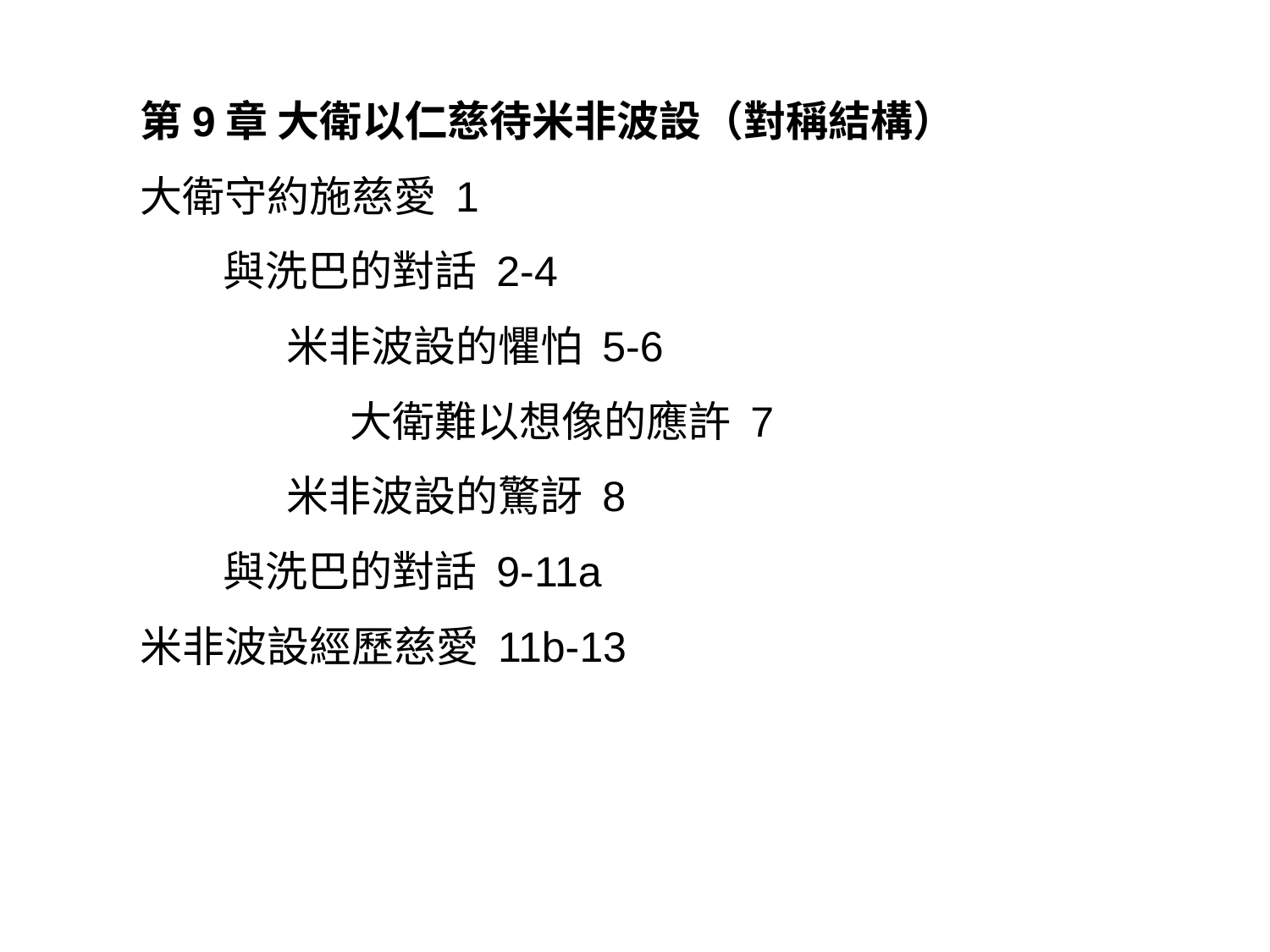

第9章 大衛以仁慈待米非波設（對稱結構）
大衛守約施慈愛 1
 與洗巴的對話 2-4
 米非波設的懼怕 5-6
 大衛難以想像的應許 7
 米非波設的驚訝 8
 與洗巴的對話 9-11a
米非波設經歷慈愛 11b-13